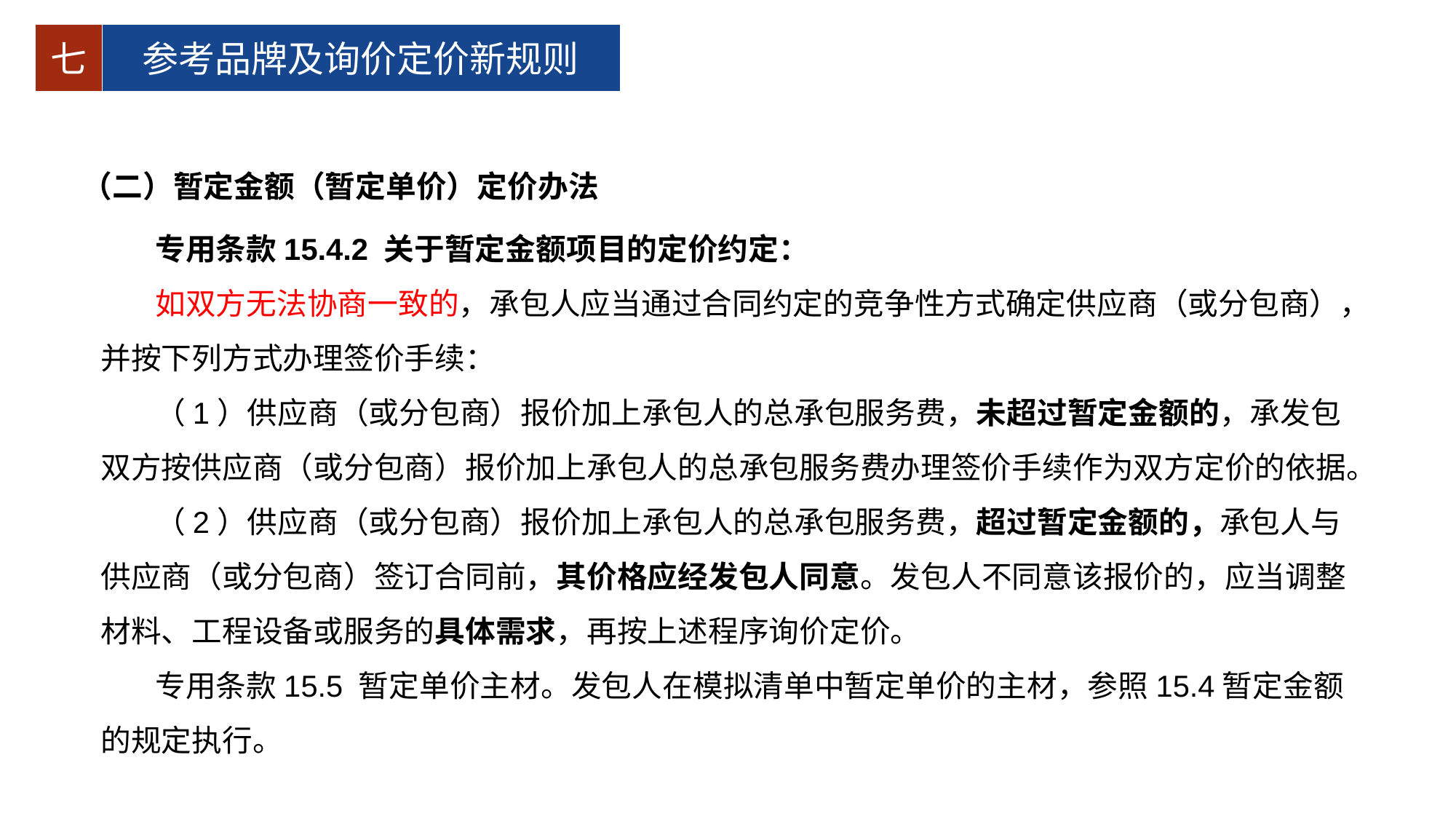

七
参考品牌及询价定价新规则
（二）暂定金额（暂定单价）定价办法
专用条款15.4.2 关于暂定金额项目的定价约定：
如双方无法协商一致的，承包人应当通过合同约定的竞争性方式确定供应商（或分包商），并按下列方式办理签价手续：
（1）供应商（或分包商）报价加上承包人的总承包服务费，未超过暂定金额的，承发包双方按供应商（或分包商）报价加上承包人的总承包服务费办理签价手续作为双方定价的依据。
（2）供应商（或分包商）报价加上承包人的总承包服务费，超过暂定金额的，承包人与供应商（或分包商）签订合同前，其价格应经发包人同意。发包人不同意该报价的，应当调整材料、工程设备或服务的具体需求，再按上述程序询价定价。
专用条款15.5 暂定单价主材。发包人在模拟清单中暂定单价的主材，参照15.4暂定金额的规定执行。